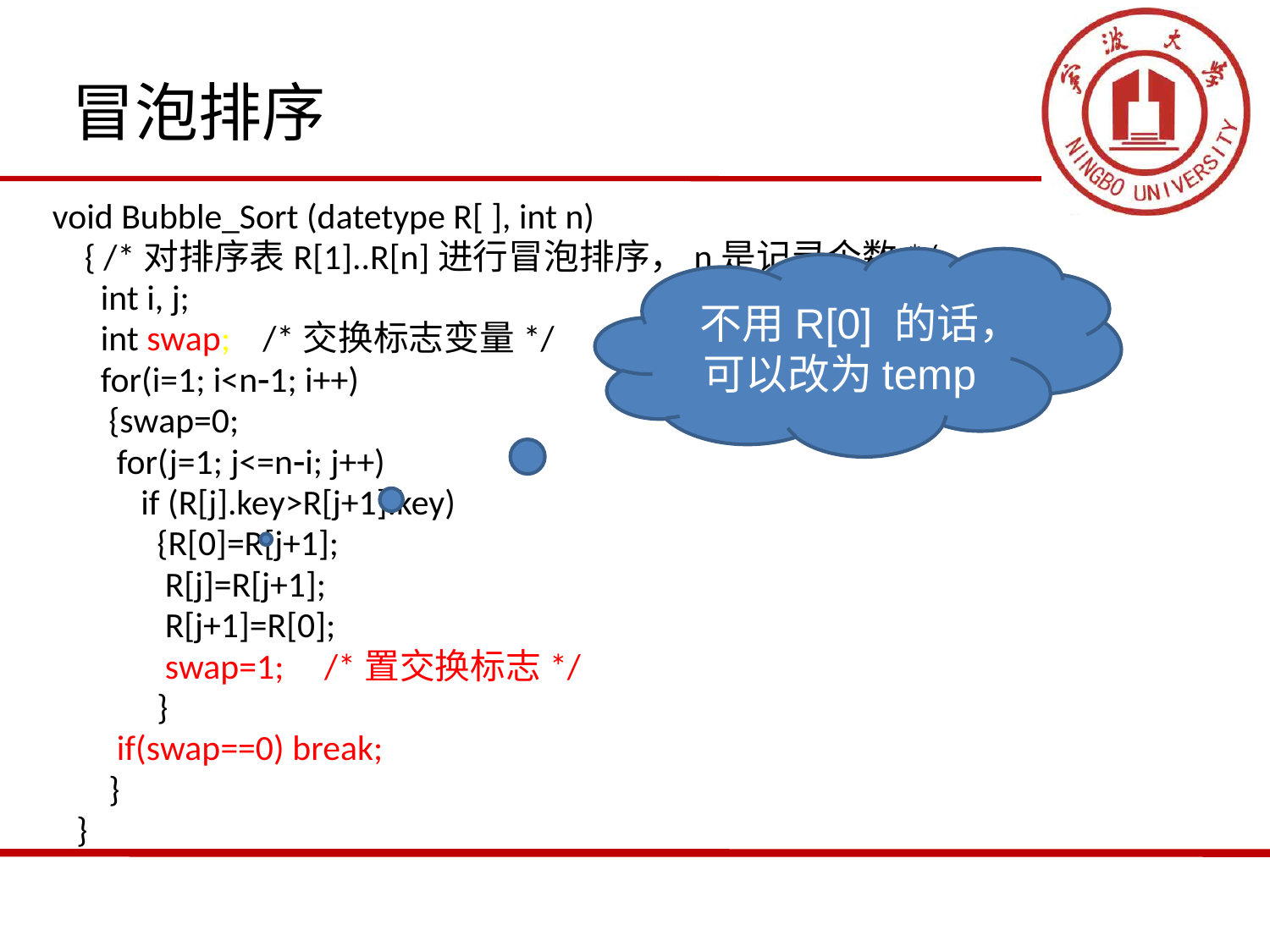

冒泡排序
void Bubble_Sort (datetype R[ ], int n)
    { /*对排序表R[1]..R[n]进行冒泡排序，n是记录个数*/
      int i, j;
      int swap;    /*交换标志变量*/
      for(i=1; i<n−1; i++)
       {swap=0;
        for(j=1; j<=n−i; j++)
           if (R[j].key>R[j+1].key)
             {R[0]=R[j+1];
              R[j]=R[j+1];
              R[j+1]=R[0];
              swap=1;     /*置交换标志*/
             }
        if(swap==0) break;
       }
   }
不用R[0] 的话，可以改为temp